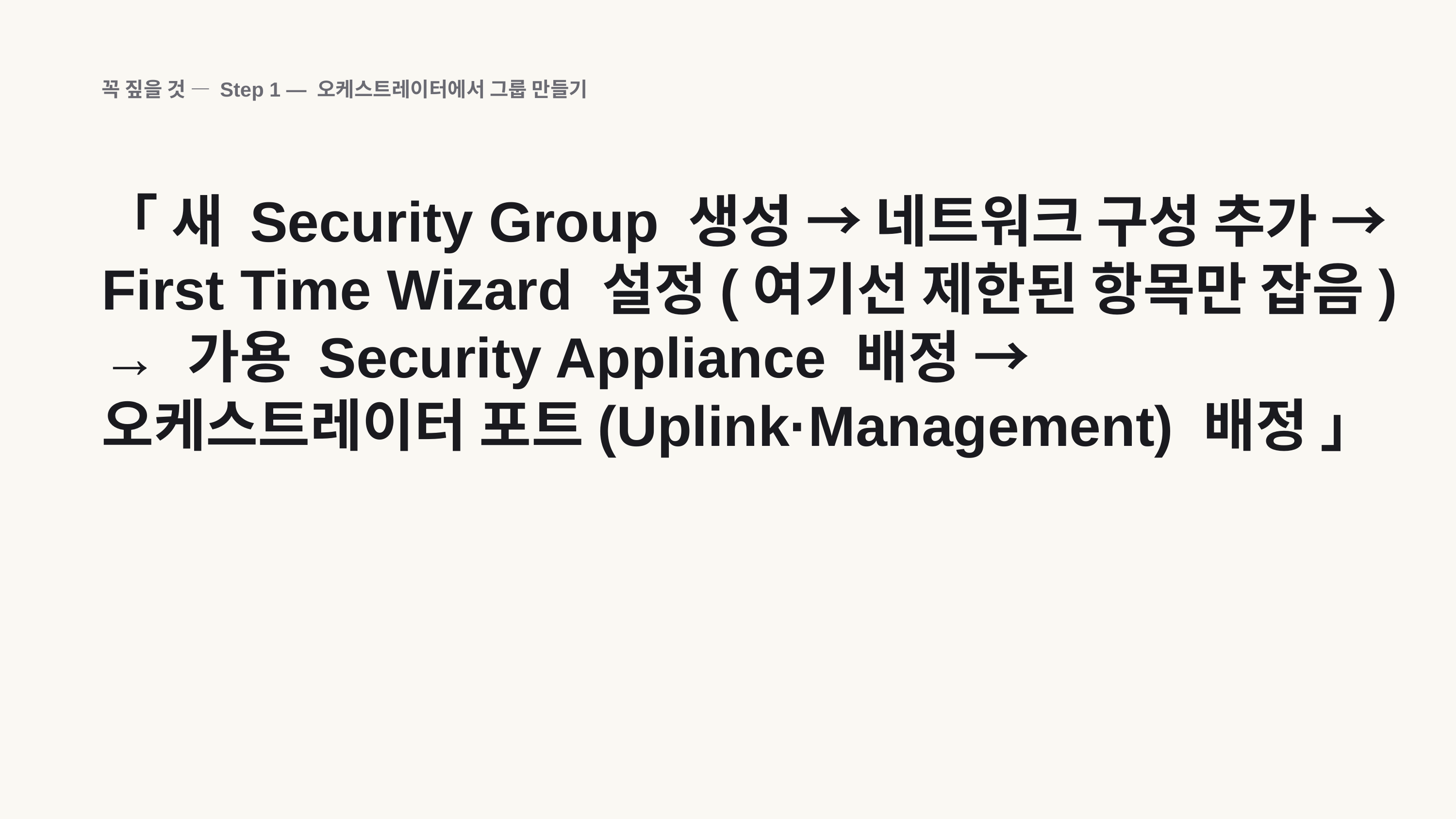

꼭 짚을 것 — Step 1 — 오케스트레이터에서 그룹 만들기
「 새 Security Group 생성 → 네트워크 구성 추가 → First Time Wizard 설정(여기선 제한된 항목만 잡음) → 가용 Security Appliance 배정 → 오케스트레이터 포트(Uplink·Management) 배정 」